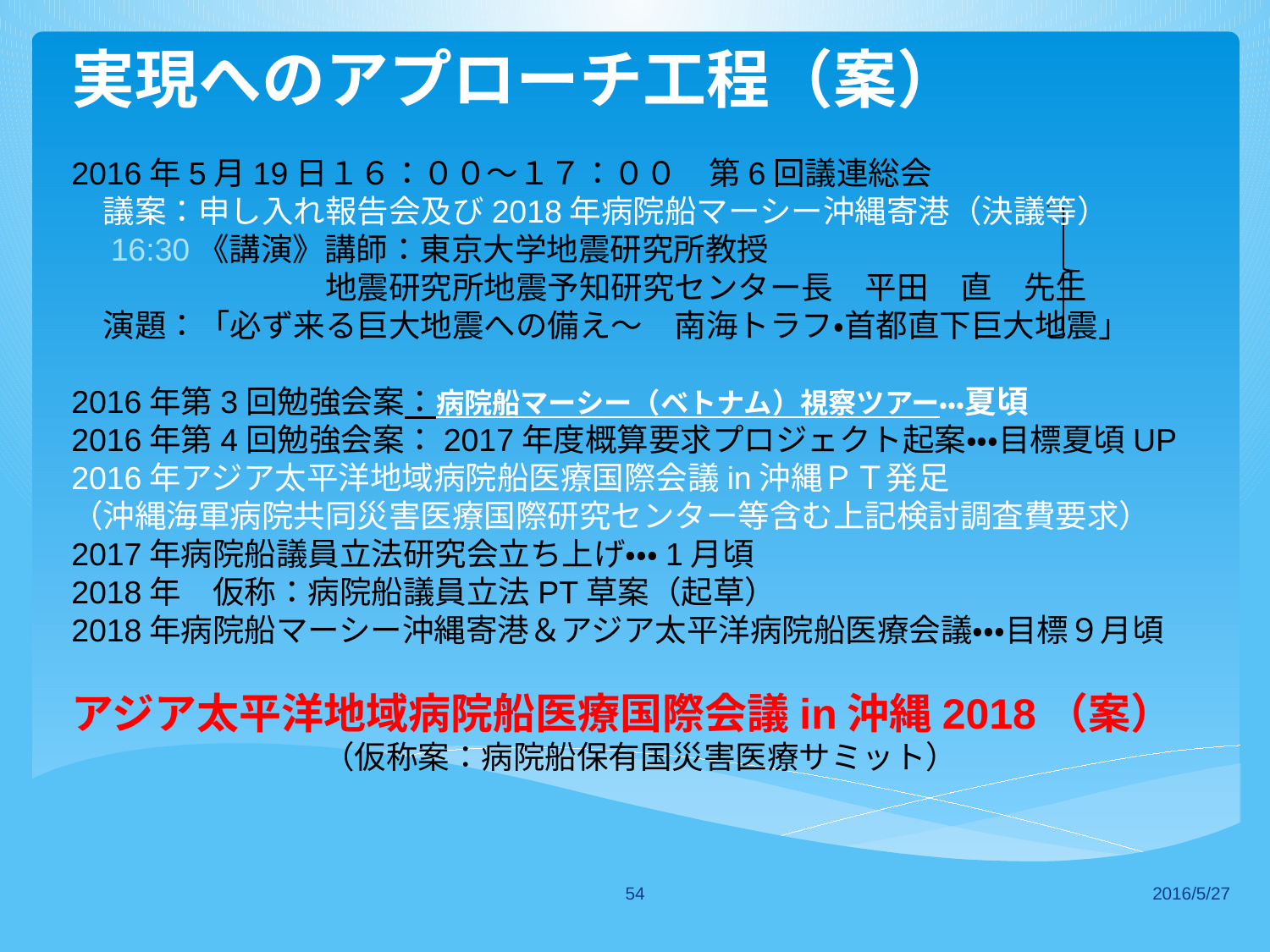

実現へのアプローチ工程（案）

2016年5月19日１６：００～１７：００　第6回議連総会
　議案：申し入れ報告会及び2018年病院船マーシー沖縄寄港（決議等）
　16:30《講演》講師：東京大学地震研究所教授
　　　　　　　　地震研究所地震予知研究センター長　平田　直　先生
　演題：「必ず来る巨大地震への備え〜　南海トラフ・首都直下巨大地震」
2016年第3回勉強会案：病院船マーシー（ベトナム）視察ツアー・・・夏頃
2016年第4回勉強会案：2017年度概算要求プロジェクト起案・・・目標夏頃UP
2016年アジア太平洋地域病院船医療国際会議in沖縄ＰＴ発足
（沖縄海軍病院共同災害医療国際研究センター等含む上記検討調査費要求）
2017年病院船議員立法研究会立ち上げ・・・1月頃
2018年　仮称：病院船議員立法PT草案（起草）
2018年病院船マーシー沖縄寄港＆アジア太平洋病院船医療会議・・・目標９月頃

アジア太平洋地域病院船医療国際会議in沖縄2018（案）
（仮称案：病院船保有国災害医療サミット）

54
2016/5/27